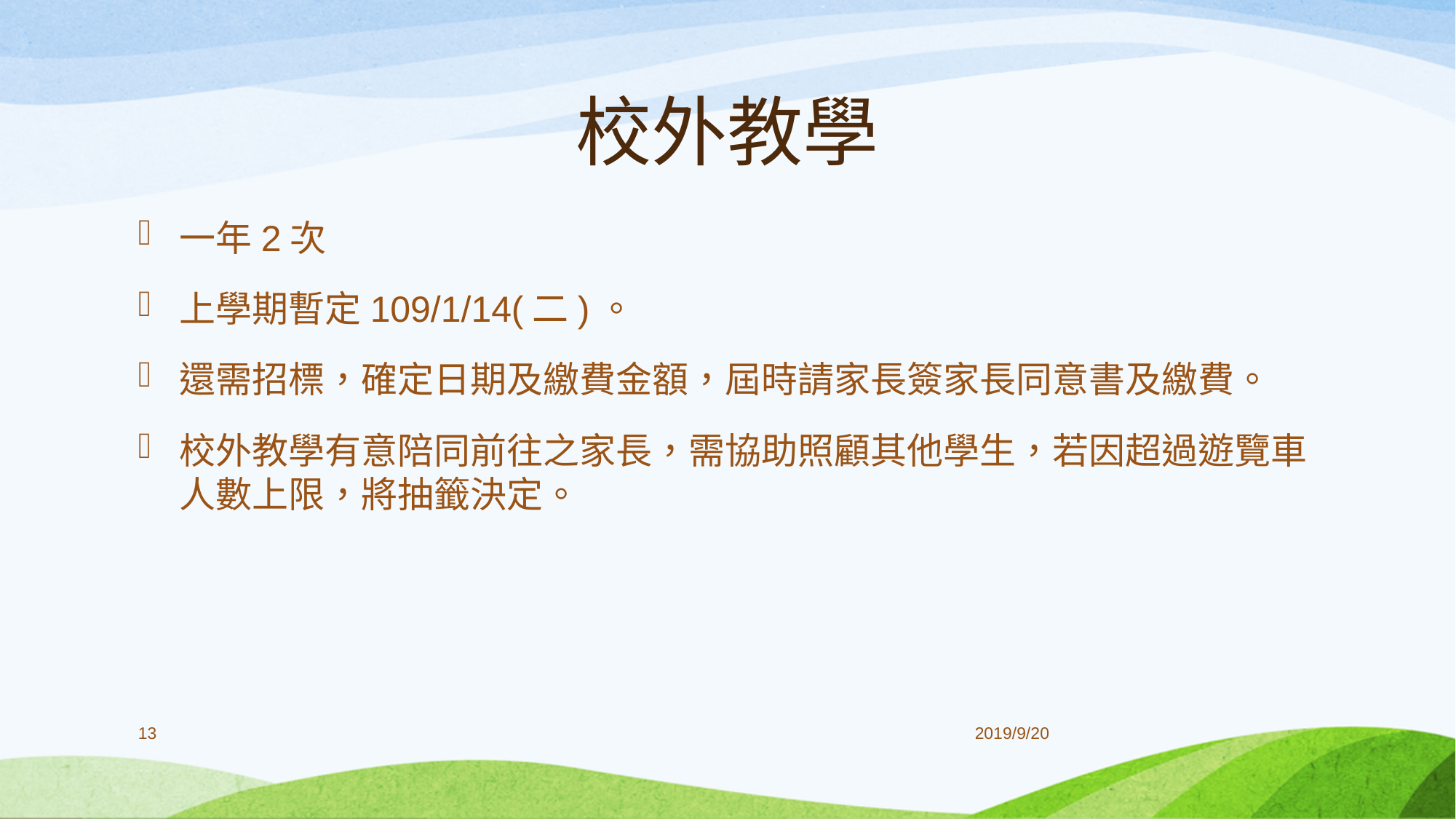

# 校外教學
一年2次
上學期暫定109/1/14(二)。
還需招標，確定日期及繳費金額，屆時請家長簽家長同意書及繳費。
校外教學有意陪同前往之家長，需協助照顧其他學生，若因超過遊覽車人數上限，將抽籤決定。
13
2019/9/20